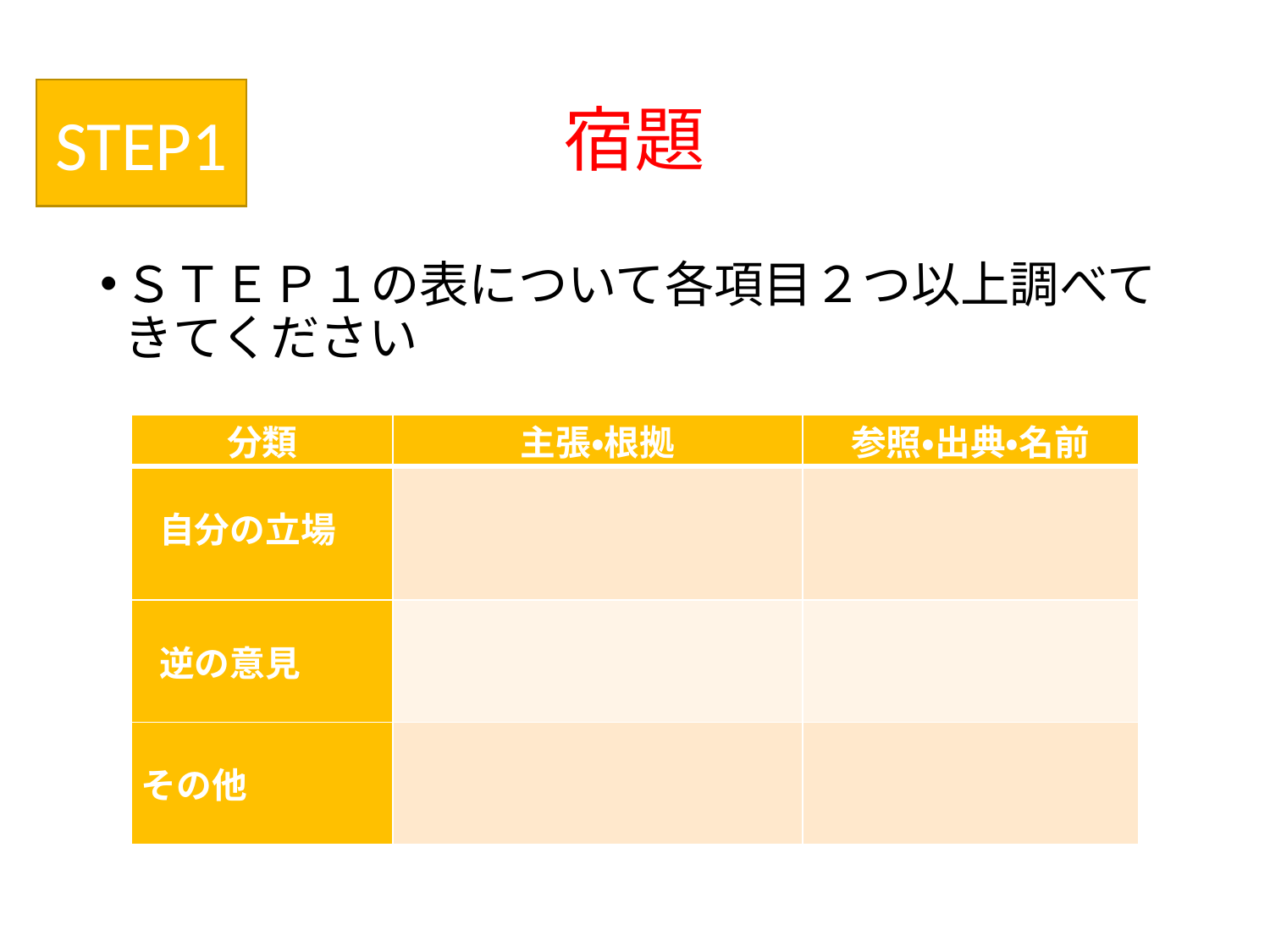

# 宿題
STEP1
ＳＴＥＰ１の表について各項目２つ以上調べてきてください
| 分類 | 主張・根拠 | 参照・出典・名前 |
| --- | --- | --- |
| 自分の立場 |  |  |
| 逆の意見 |  |  |
| その他 |  |  |